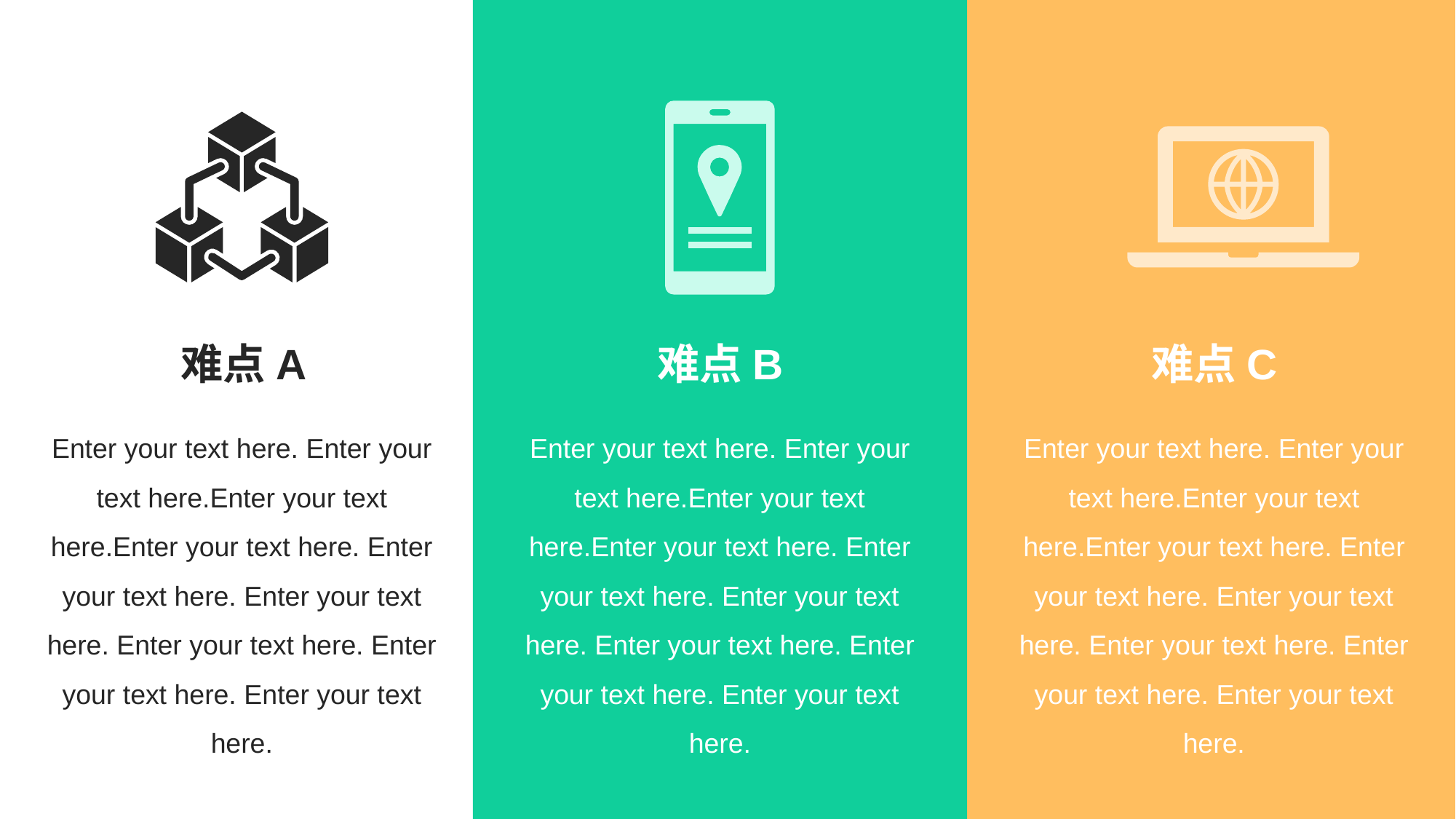

难点A
难点B
难点C
Enter your text here. Enter your text here.Enter your text here.Enter your text here. Enter your text here. Enter your text here. Enter your text here. Enter your text here. Enter your text here.
Enter your text here. Enter your text here.Enter your text here.Enter your text here. Enter your text here. Enter your text here. Enter your text here. Enter your text here. Enter your text here.
Enter your text here. Enter your text here.Enter your text here.Enter your text here. Enter your text here. Enter your text here. Enter your text here. Enter your text here. Enter your text here.